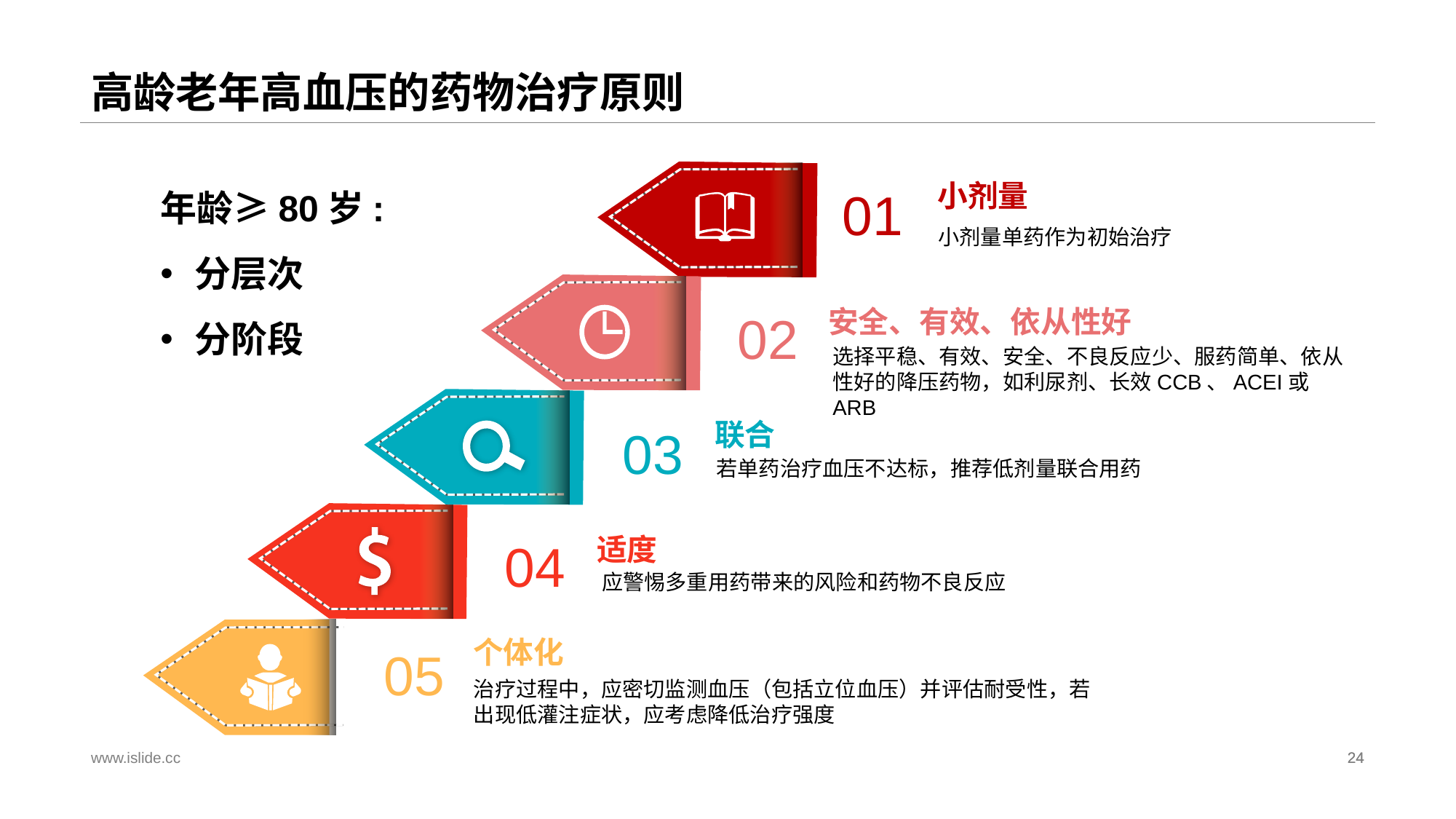

# 高龄老年高血压的药物治疗原则
年龄≥80岁:
分层次
分阶段

小剂量
小剂量单药作为初始治疗
01

安全、有效、依从性好
选择平稳、有效、安全、不良反应少、服药简单、依从性好的降压药物，如利尿剂、长效CCB、ACEI或ARB
02

联合
若单药治疗血压不达标，推荐低剂量联合用药
03

适度
应警惕多重用药带来的风险和药物不良反应
04

个体化
治疗过程中，应密切监测血压（包括立位血压）并评估耐受性，若出现低灌注症状，应考虑降低治疗强度
05
www.islide.cc
24
24